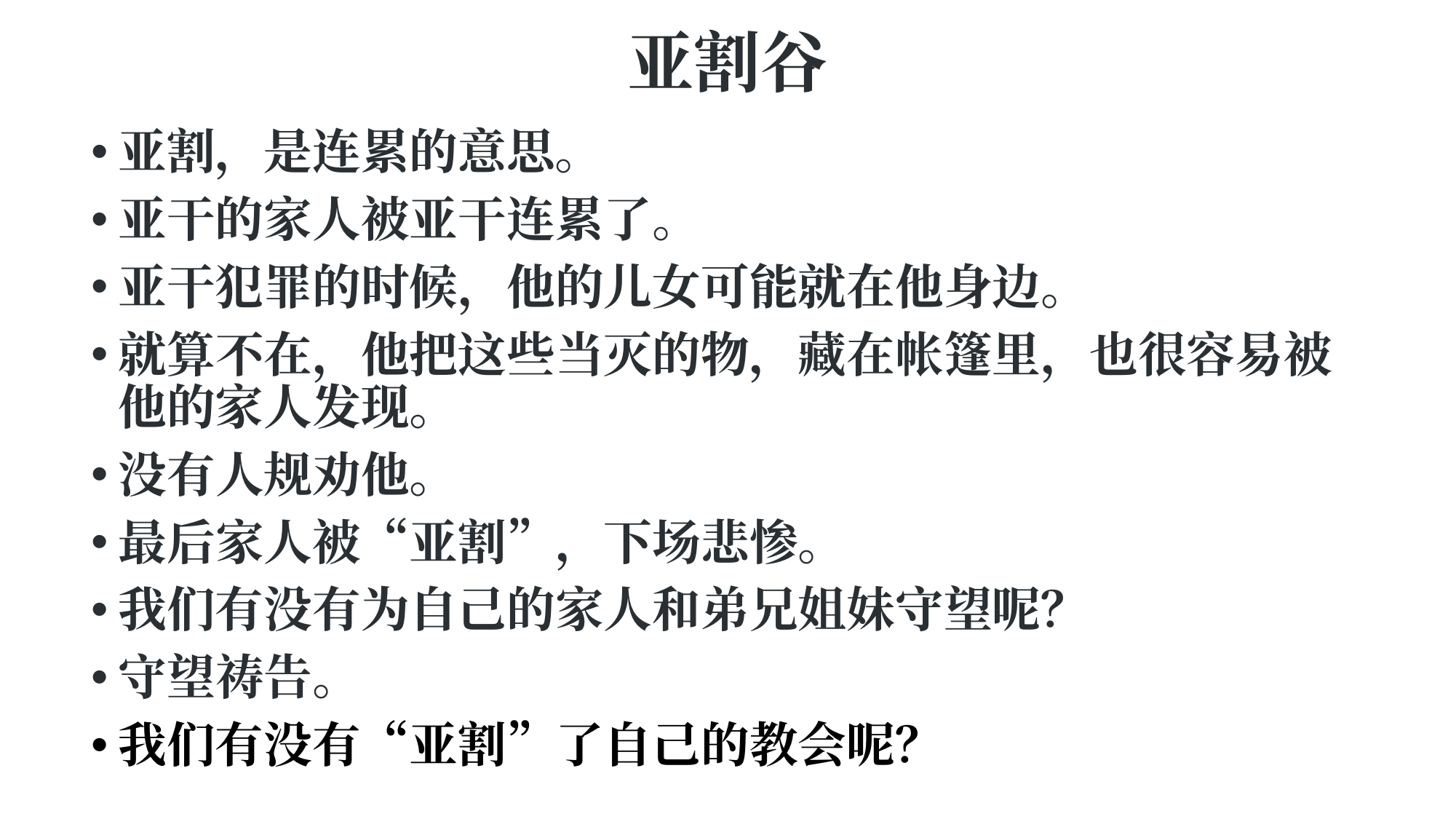

# 亚割谷
亚割，是连累的意思。
亚干的家人被亚干连累了。
亚干犯罪的时候，他的儿女可能就在他身边。
就算不在，他把这些当灭的物，藏在帐篷里，也很容易被他的家人发现。
没有人规劝他。
最后家人被“亚割”，下场悲惨。
我们有没有为自己的家人和弟兄姐妹守望呢？
守望祷告。
我们有没有“亚割”了自己的教会呢？